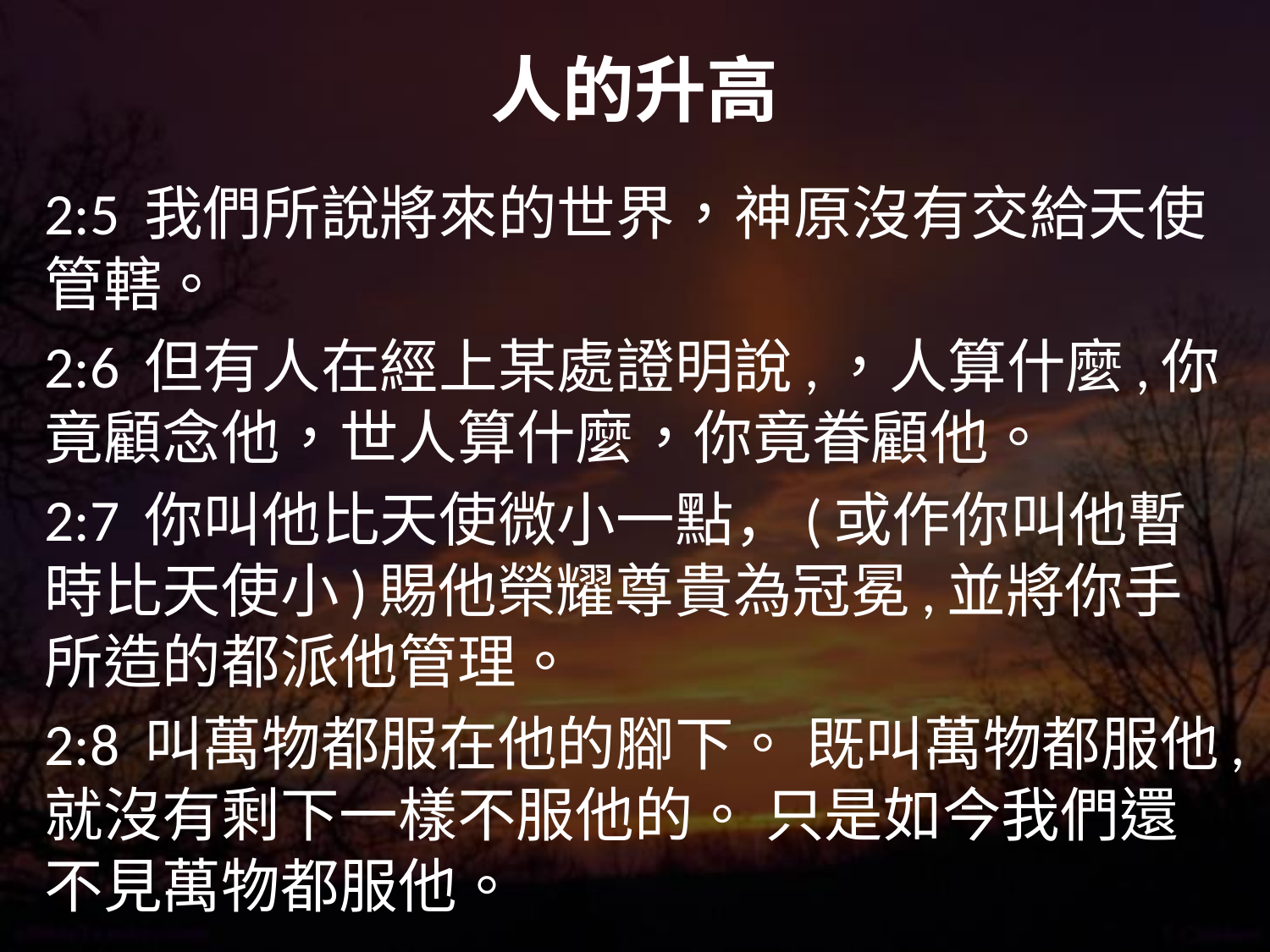

# 人的升高
2:5 我們所說將來的世界，神原沒有交給天使管轄。
2:6 但有人在經上某處證明說,，人算什麼,你竟顧念他，世人算什麼，你竟眷顧他。
2:7 你叫他比天使微小一點，(或作你叫他暫時比天使小)賜他榮耀尊貴為冠冕,並將你手所造的都派他管理。
2:8 叫萬物都服在他的腳下。 既叫萬物都服他,就沒有剩下一樣不服他的。 只是如今我們還不見萬物都服他。